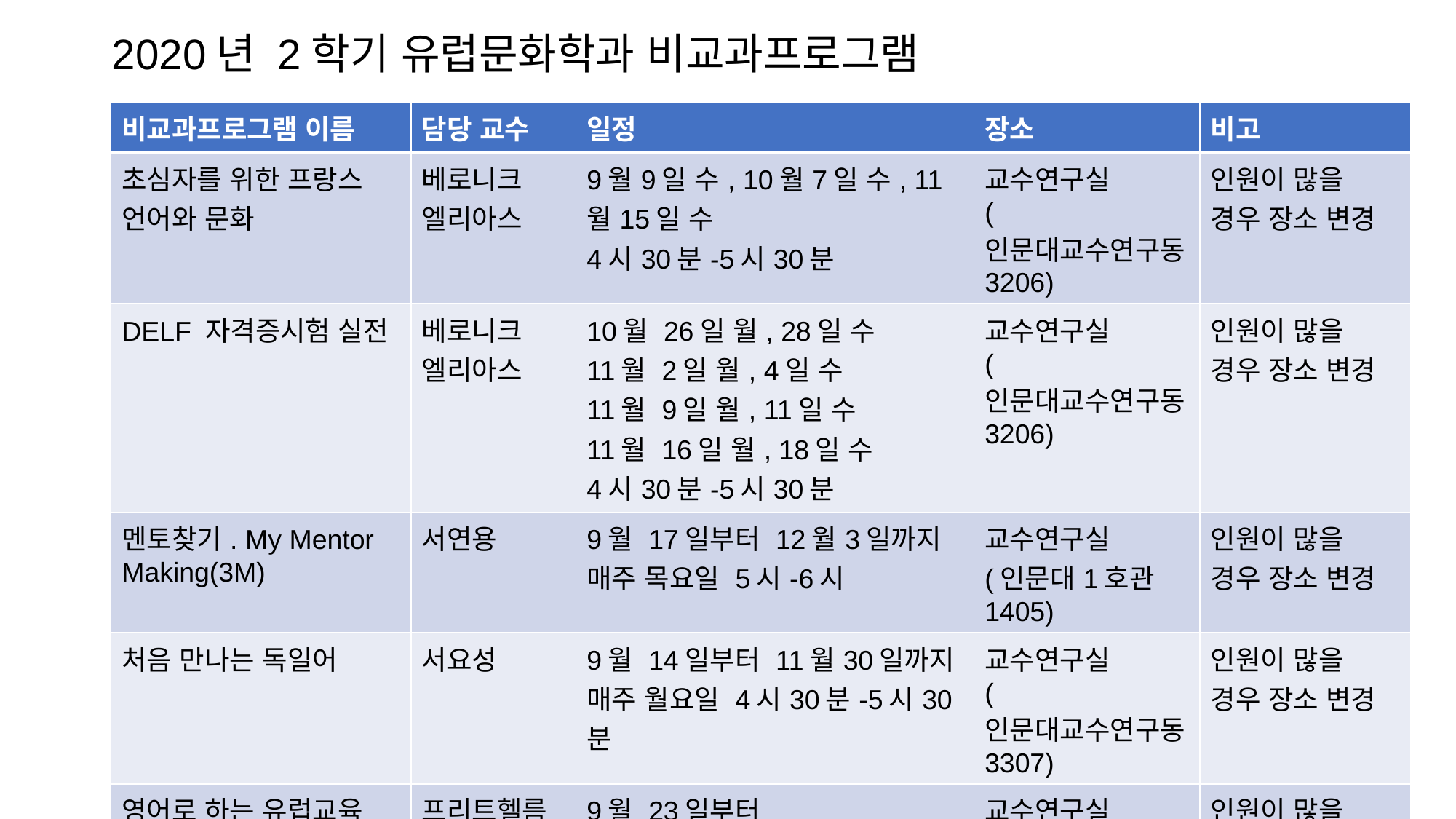

# 2020년 2학기 유럽문화학과 비교과프로그램
| 비교과프로그램 이름 | 담당 교수 | 일정 | 장소 | 비고 |
| --- | --- | --- | --- | --- |
| 초심자를 위한 프랑스 언어와 문화 | 베로니크 엘리아스 | 9월9일 수, 10월7일 수, 11월15일 수 4시30분-5시30분 | 교수연구실 (인문대교수연구동 3206) | 인원이 많을 경우 장소 변경 |
| DELF 자격증시험 실전 | 베로니크 엘리아스 | 10월 26일 월, 28일 수 11월 2일 월, 4일 수 11월 9일 월, 11일 수 11월 16일 월, 18일 수 4시30분-5시30분 | 교수연구실 (인문대교수연구동 3206) | 인원이 많을 경우 장소 변경 |
| 멘토찾기. My Mentor Making(3M) | 서연용 | 9월 17일부터 12월3일까지 매주 목요일 5시-6시 | 교수연구실 (인문대1호관1405) | 인원이 많을 경우 장소 변경 |
| 처음 만나는 독일어 | 서요성 | 9월 14일부터 11월30일까지 매주 월요일 4시30분-5시30분 | 교수연구실 (인문대교수연구동 3307) | 인원이 많을 경우 장소 변경 |
| 영어로 하는 유럽교육 Europe - a perpetual educational Project | 프리트헬름 베르툴리스 | 9월 23일부터 매주 수요일 10시30분-12시 | 교수연구실 (인문대교수연구동 3304) | 인원이 많을 경우 장소 변경 |